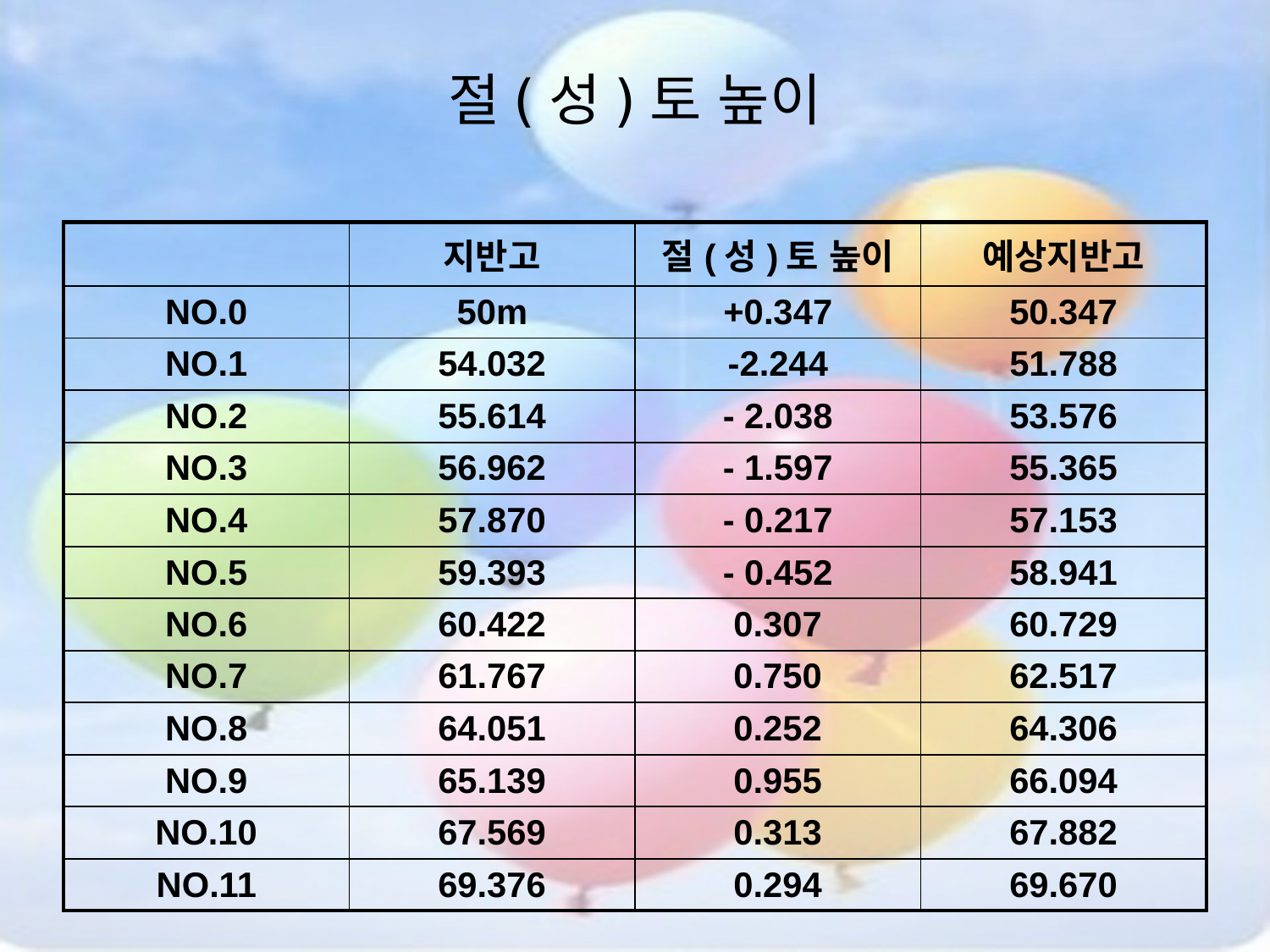

절(성)토 높이
|  | 지반고 | 절(성)토 높이 | 예상지반고 |
| --- | --- | --- | --- |
| NO.0 | 50m | +0.347 | 50.347 |
| NO.1 | 54.032 | -2.244 | 51.788 |
| NO.2 | 55.614 | - 2.038 | 53.576 |
| NO.3 | 56.962 | - 1.597 | 55.365 |
| NO.4 | 57.870 | - 0.217 | 57.153 |
| NO.5 | 59.393 | - 0.452 | 58.941 |
| NO.6 | 60.422 | 0.307 | 60.729 |
| NO.7 | 61.767 | 0.750 | 62.517 |
| NO.8 | 64.051 | 0.252 | 64.306 |
| NO.9 | 65.139 | 0.955 | 66.094 |
| NO.10 | 67.569 | 0.313 | 67.882 |
| NO.11 | 69.376 | 0.294 | 69.670 |